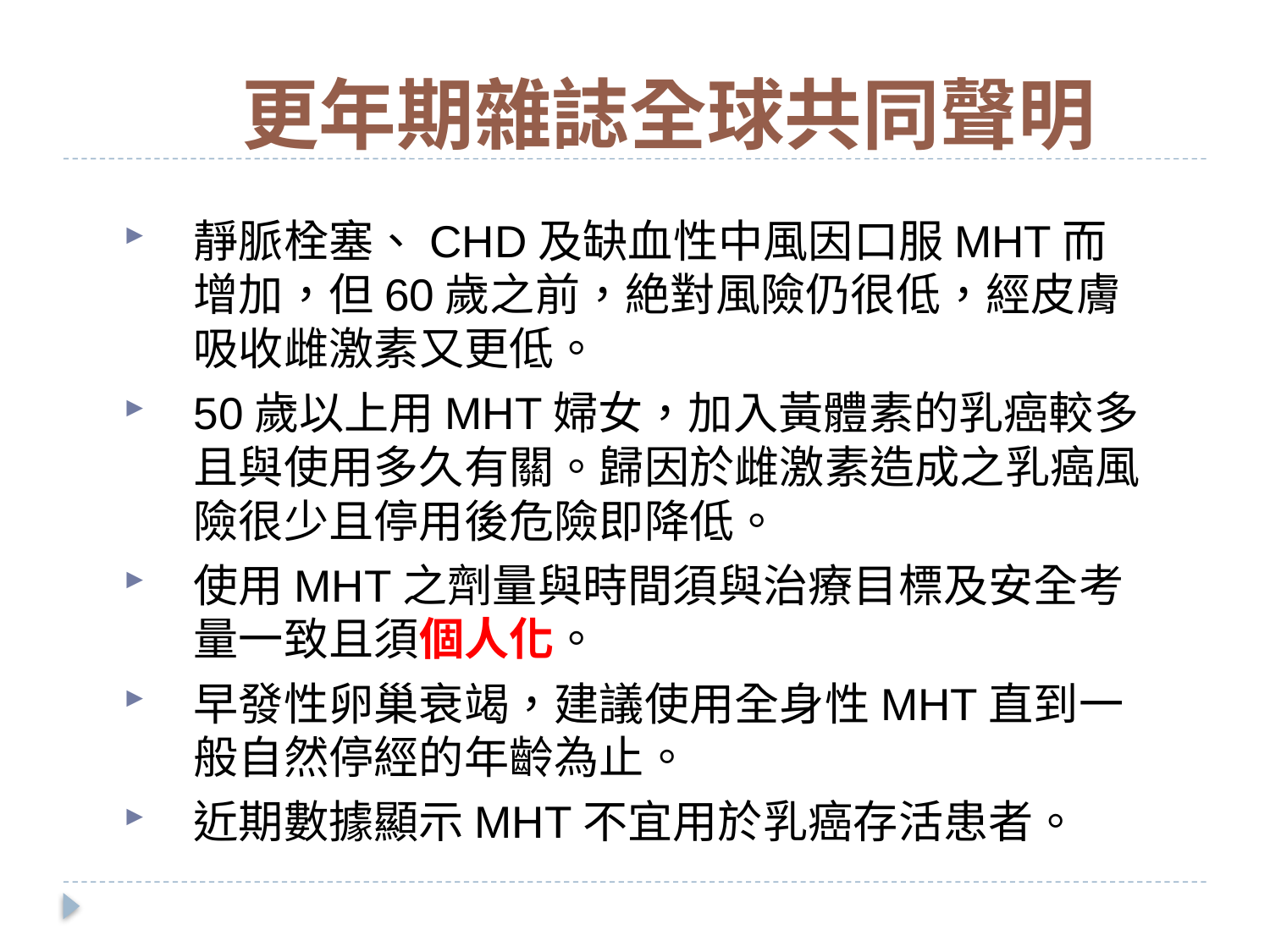

# 更年期雜誌全球共同聲明
靜脈栓塞、CHD及缺血性中風因口服MHT而增加，但60歲之前，絶對風險仍很低，經皮膚吸收雌激素又更低。
50歲以上用MHT婦女，加入黃體素的乳癌較多且與使用多久有關。歸因於雌激素造成之乳癌風險很少且停用後危險即降低。
使用MHT之劑量與時間須與治療目標及安全考量一致且須個人化。
早發性卵巢衰竭，建議使用全身性MHT直到一般自然停經的年齡為止。
近期數據顯示MHT不宜用於乳癌存活患者。